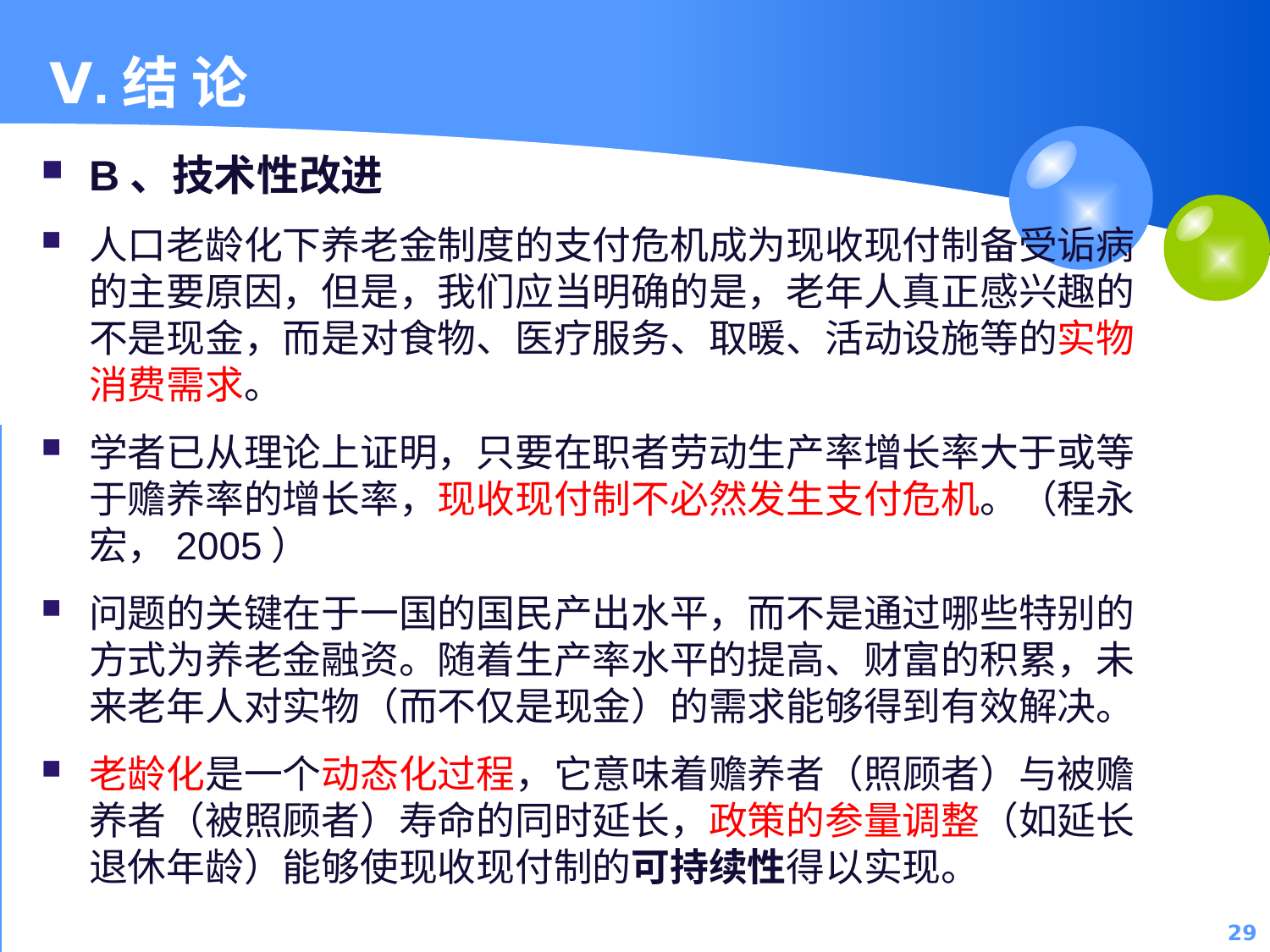

29
# Ⅴ.结 论
B、技术性改进
人口老龄化下养老金制度的支付危机成为现收现付制备受诟病的主要原因，但是，我们应当明确的是，老年人真正感兴趣的不是现金，而是对食物、医疗服务、取暖、活动设施等的实物消费需求。
学者已从理论上证明，只要在职者劳动生产率增长率大于或等于赡养率的增长率，现收现付制不必然发生支付危机。（程永宏，2005）
问题的关键在于一国的国民产出水平，而不是通过哪些特别的方式为养老金融资。随着生产率水平的提高、财富的积累，未来老年人对实物（而不仅是现金）的需求能够得到有效解决。
老龄化是一个动态化过程，它意味着赡养者（照顾者）与被赡养者（被照顾者）寿命的同时延长，政策的参量调整（如延长退休年龄）能够使现收现付制的可持续性得以实现。